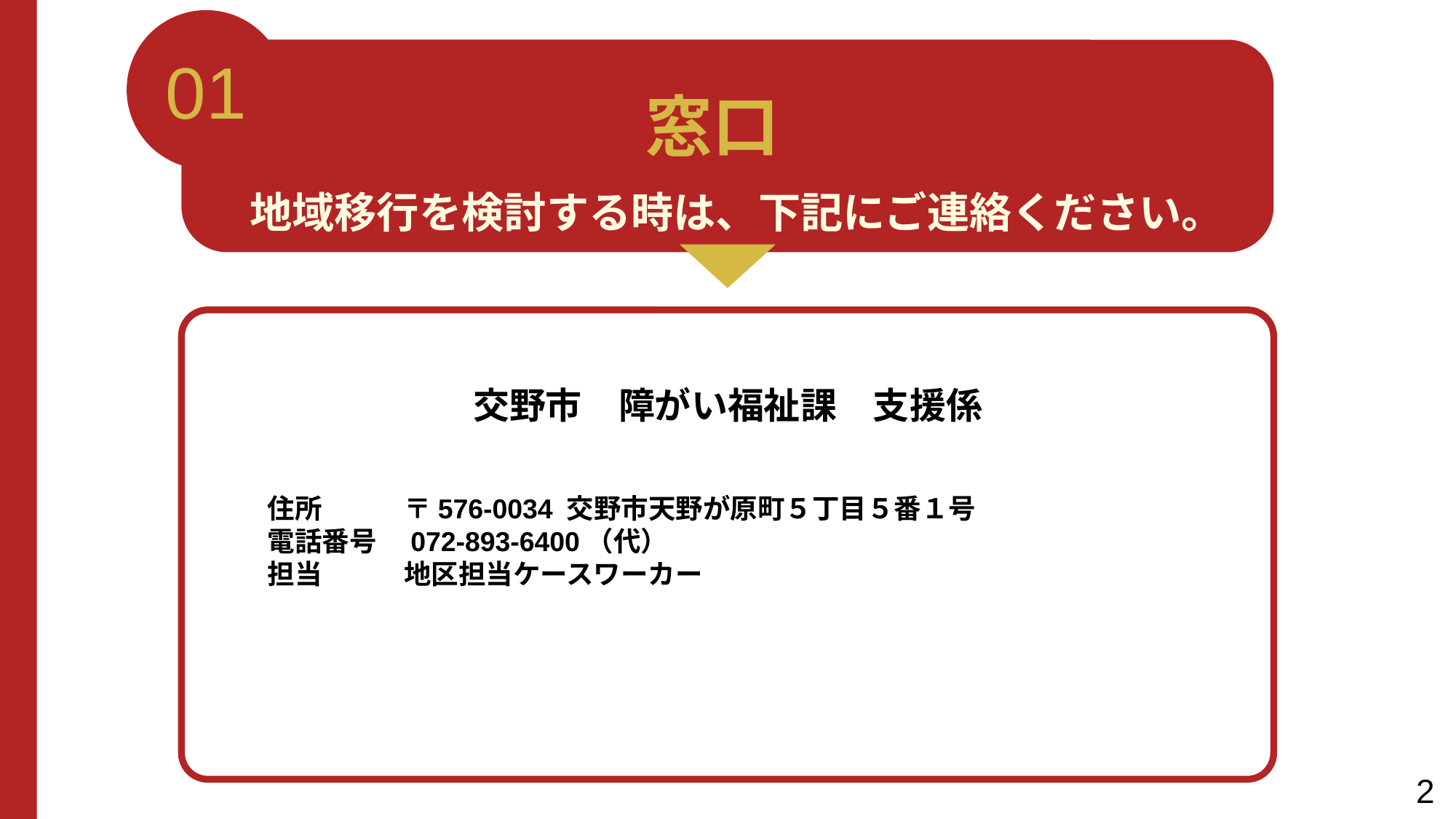

01

窓口
地域移行を検討する時は、下記にご連絡ください。

交野市　障がい福祉課　支援係

　　
　　住所　　　〒576-0034 交野市天野が原町５丁目５番１号
　　電話番号　072-893-6400（代）
　　担当　　　地区担当ケースワーカー